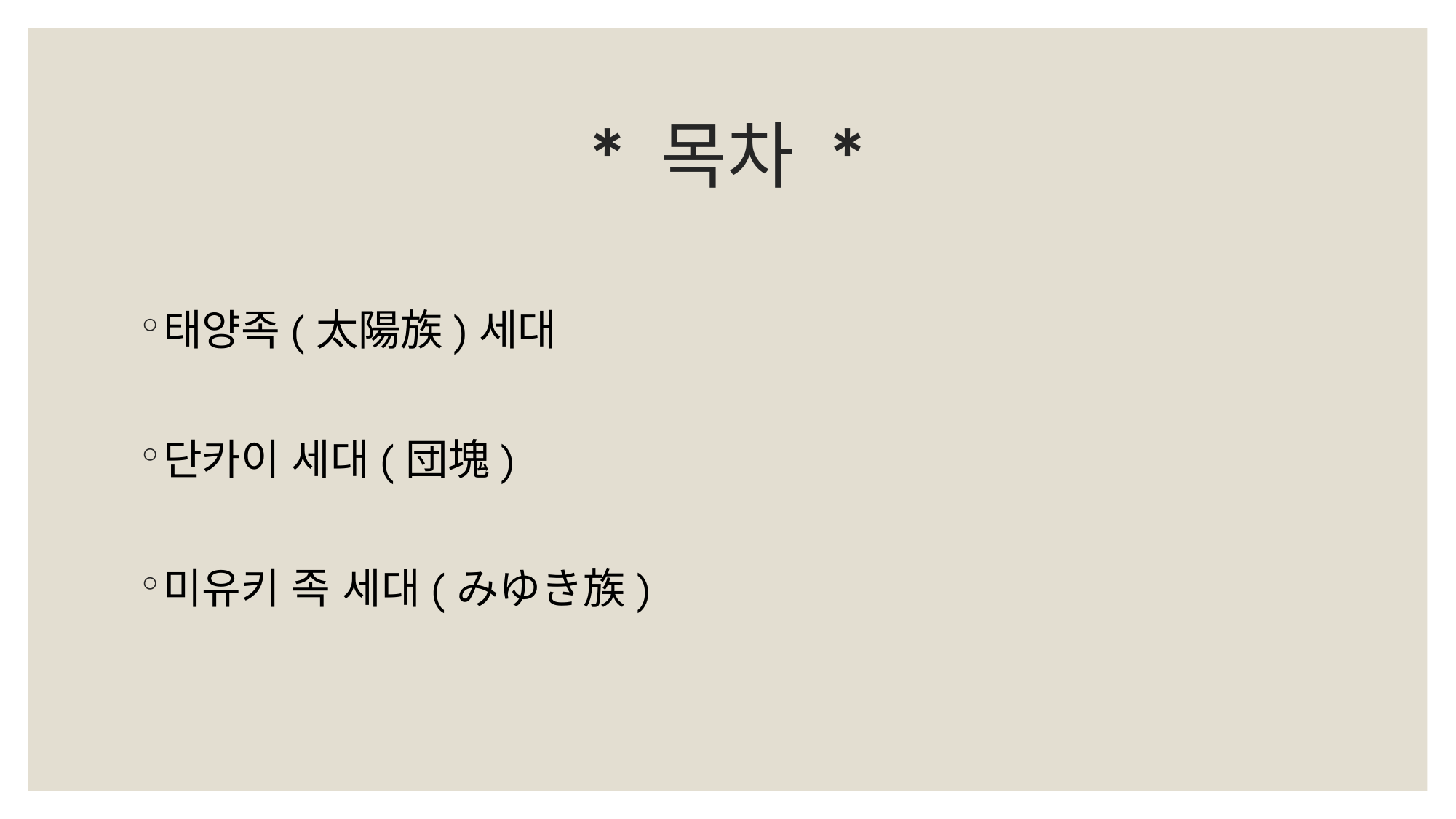

# * 목차 *

태양족(太陽族)세대

단카이 세대(団塊)

미유키 족 세대(みゆき族)